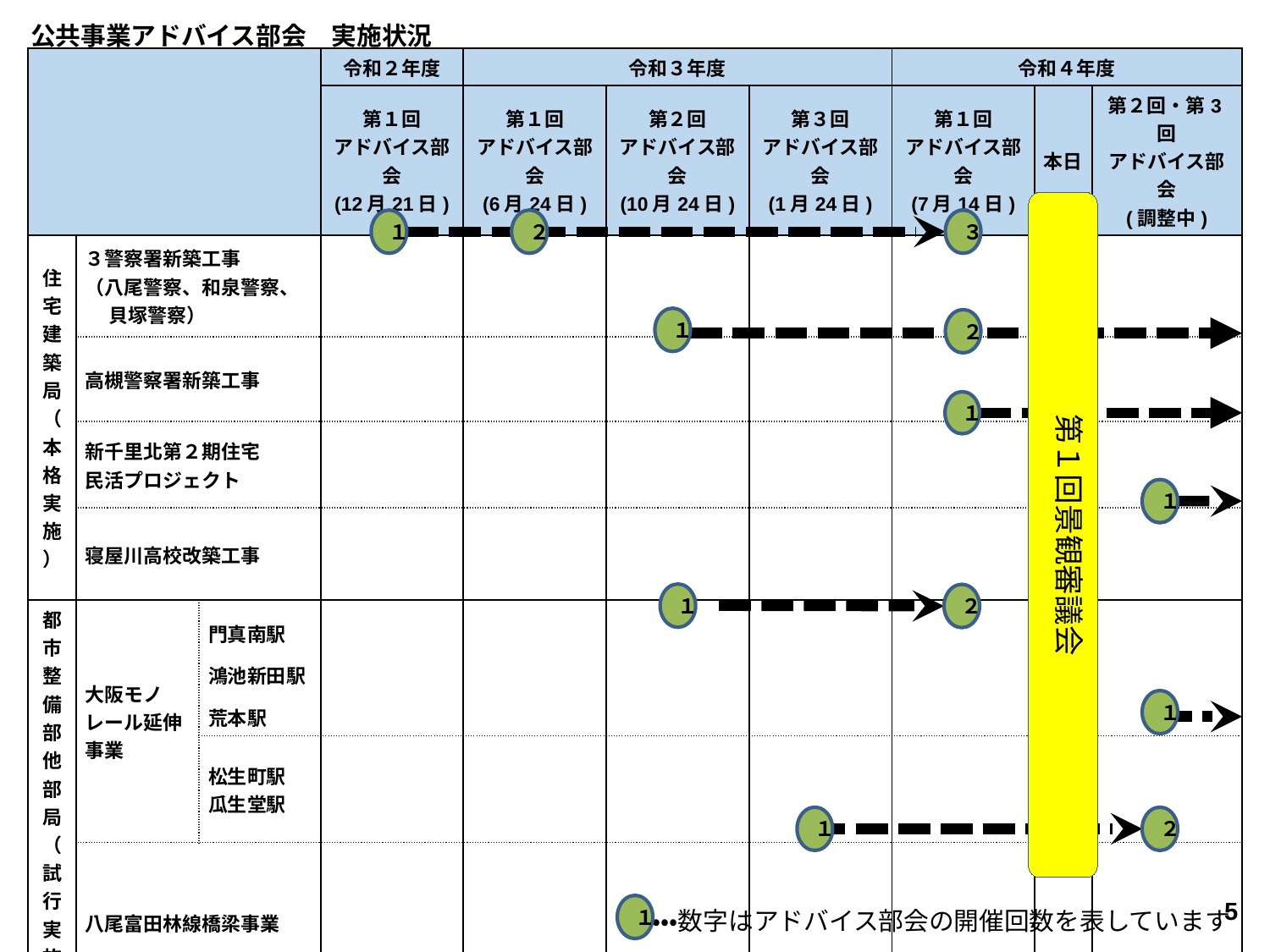

公共事業アドバイス部会　実施状況
|  |  |  | 令和２年度 | 令和３年度 |  |  | 令和４年度 |  |  |
| --- | --- | --- | --- | --- | --- | --- | --- | --- | --- |
|  |  |  | 第１回 アドバイス部会 (12月21日) | 第１回 アドバイス部会 (6月24日) | 第２回 アドバイス部会 (10月24日) | 第３回 アドバイス部会 (1月24日) | 第１回 アドバイス部会 (7月14日) | 本日 | 第２回・第3回 アドバイス部会 (調整中) |
| 住宅建築局（本格実施） | ３警察署新築工事 （八尾警察、和泉警察、 　 貝塚警察） |  |  |  |  |  |  |  |  |
|  | 高槻警察署新築工事 |  |  |  |  |  |  |  |  |
|  | 新千里北第２期住宅 民活プロジェクト |  |  |  |  |  |  |  |  |
|  | 寝屋川高校改築工事 |  |  |  |  |  |  |  |  |
| 都市整備部 他部局（試行実施） | 大阪モノレール延伸事業 | 門真南駅 鴻池新田駅 荒本駅 |  |  |  |  |  |  |  |
|  |  | 松生町駅 瓜生堂駅 |  |  |  |  |  |  |  |
|  | 八尾富田林線橋梁事業 |  |  |  |  |  |  |  |  |
第１回景観審議会
１
２
３
１
２
１
１
１
２
１
１
２
5
１
　　　・・・数字はアドバイス部会の開催回数を表しています